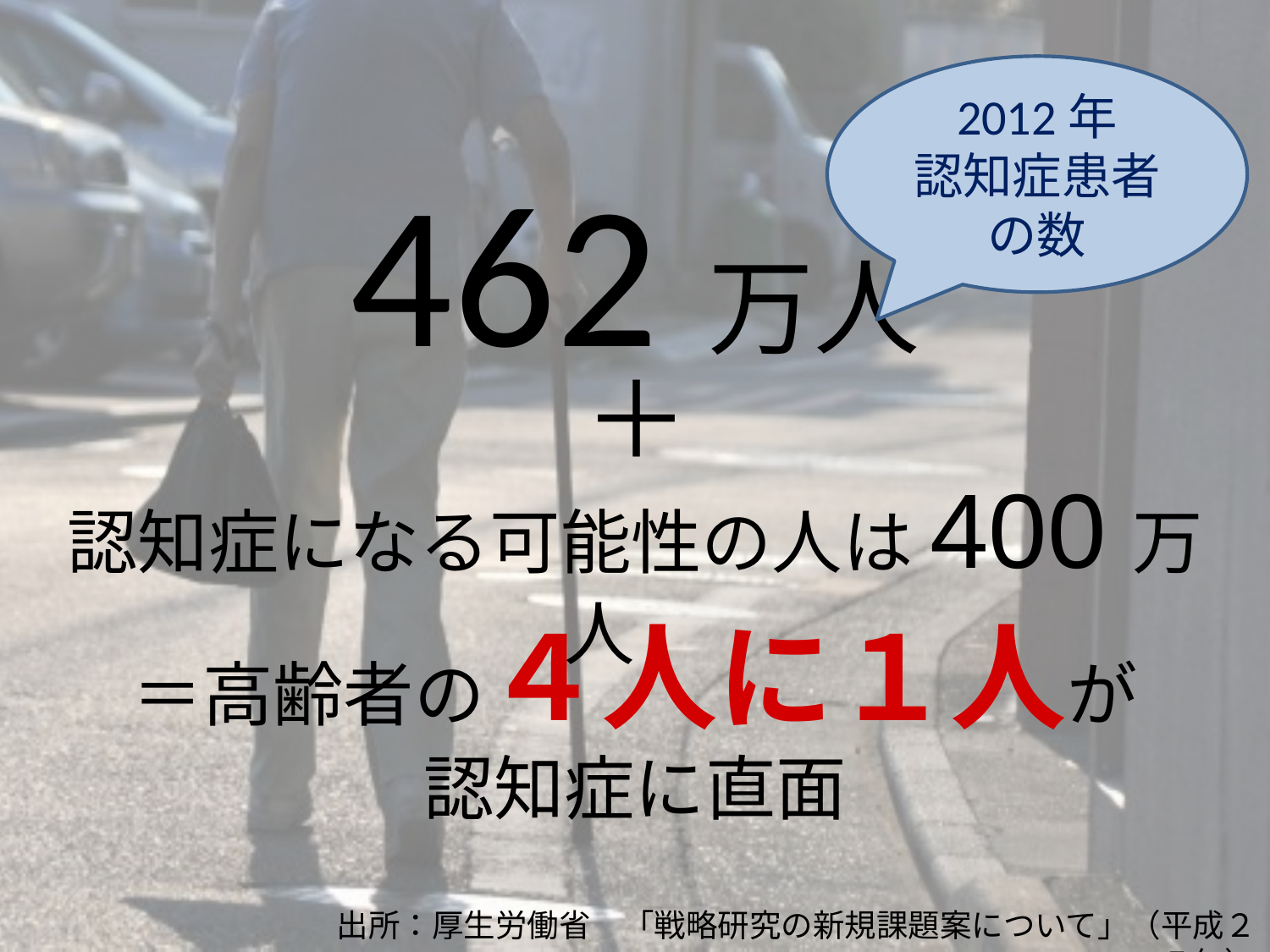

462万人
2012年
認知症患者の数
＋
認知症になる可能性の人は400万人
＝高齢者の４人に１人が
認知症に直面
出所：厚生労働省　「戦略研究の新規課題案について」（平成２５年）